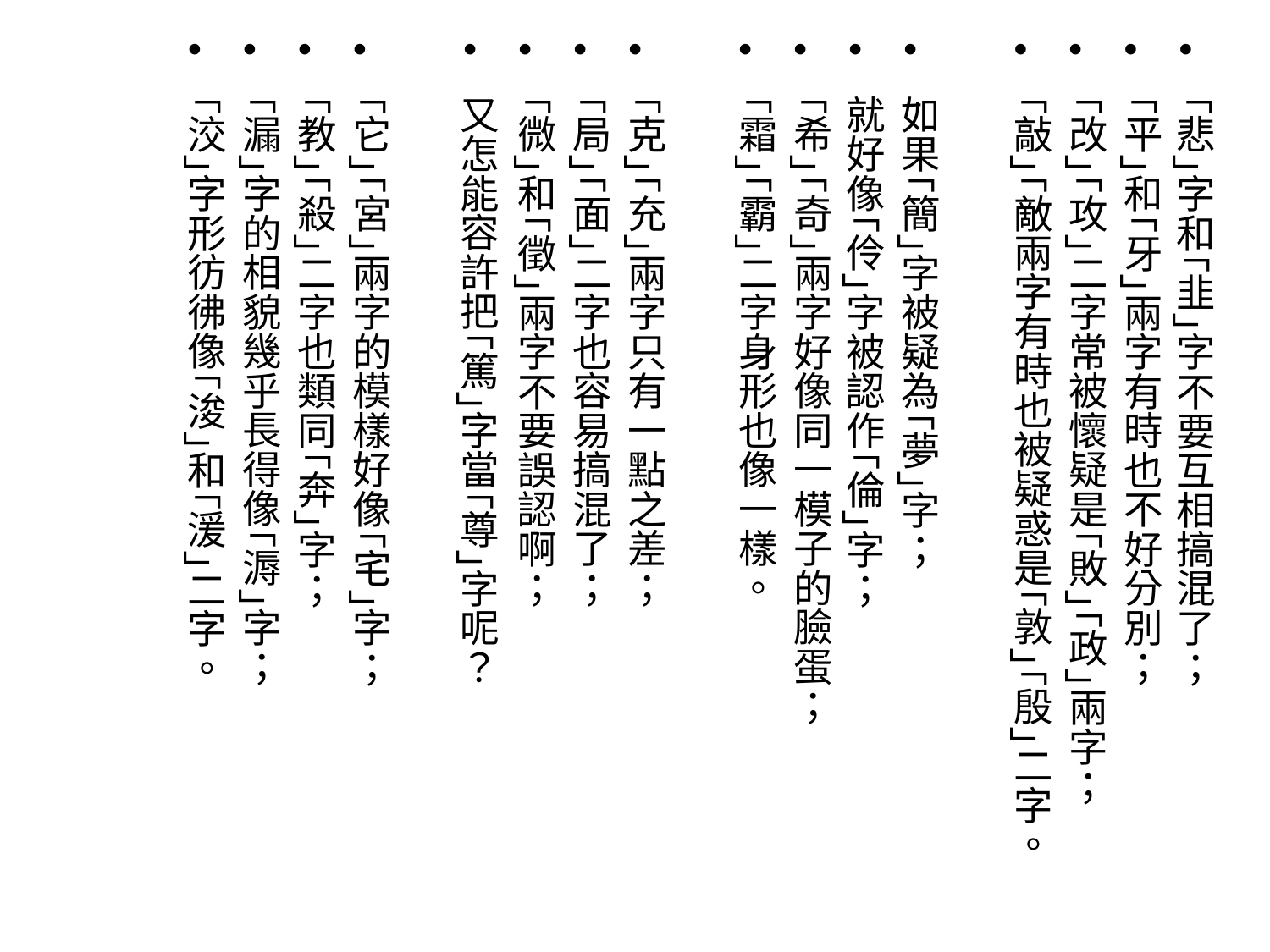

｢悲｣字和｢韭｣字不要互相搞混了；
｢平｣和｢牙｣兩字有時也不好分別；
｢改｣｢攻｣二字常被懷疑是｢敗｣｢政｣兩字；
｢敲｣｢敵兩字有時也被疑惑是｢敦｣｢殷｣二字。

如果｢簡｣字被疑為｢夢｣字；
就好像｢伶｣字被認作｢倫｣字；
｢希｣｢奇｣兩字好像同一模子的臉蛋；
｢霜｣｢霸｣二字身形也像一樣。

｢克｣｢充｣兩字只有一點之差；
｢局｣｢面｣二字也容易搞混了；
｢微｣和｢徵｣兩字不要誤認啊；
又怎能容許把｢篤｣字當｢尊｣字呢？

｢它｣｢宮｣兩字的模樣好像｢宅｣字；
｢教｣｢殺｣二字也類同｢奔｣字；
｢漏｣字的相貌幾乎長得像｢溽｣字；
｢洨｣字形彷彿像｢浚｣和｢湲｣二字。

#